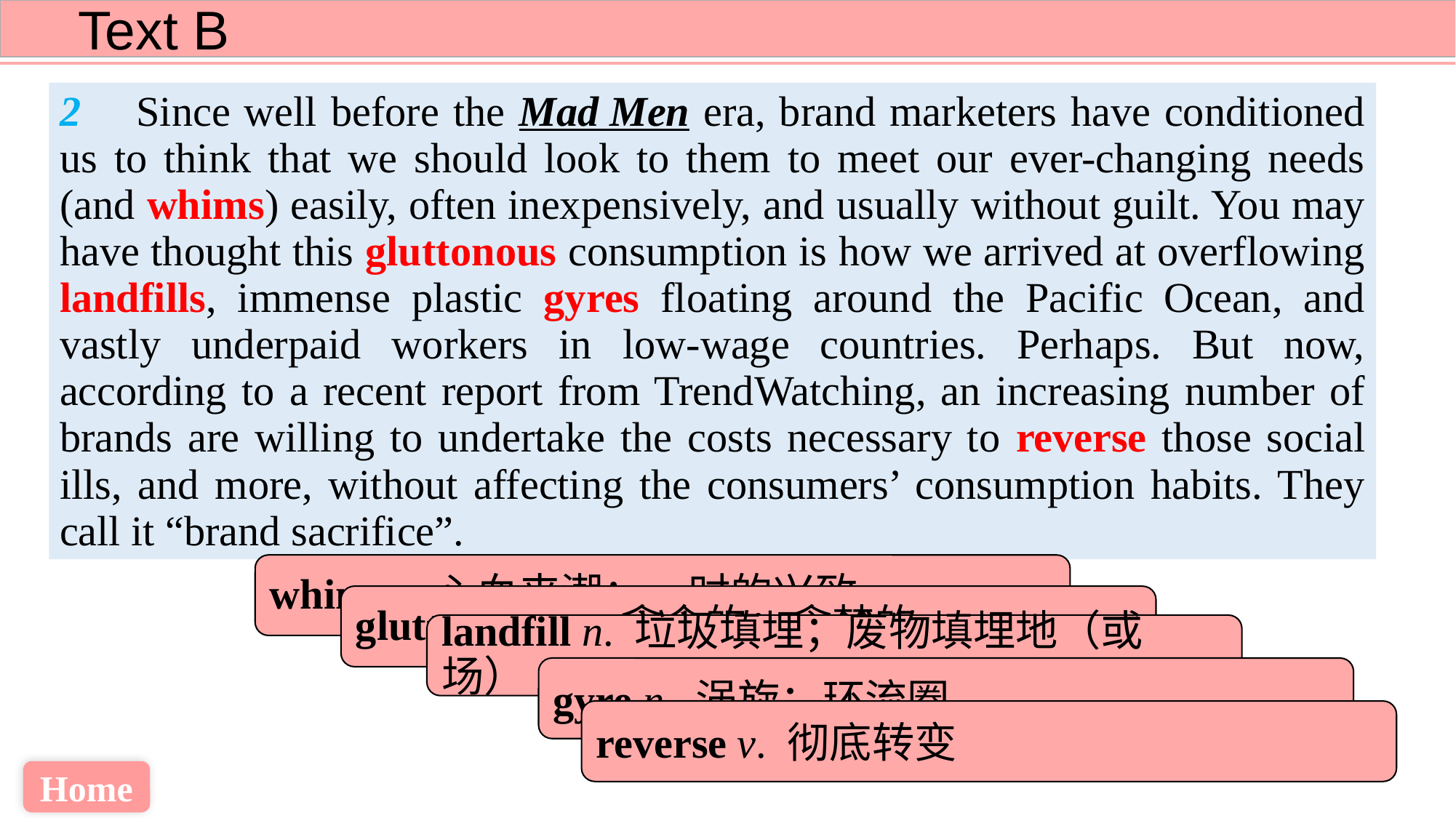

2    Since well before the Mad Men era, brand marketers have conditioned us to think that we should look to them to meet our ever-changing needs (and whims) easily, often inexpensively, and usually without guilt. You may have thought this gluttonous consumption is how we arrived at overflowing landfills, immense plastic gyres floating around the Pacific Ocean, and vastly underpaid workers in low-wage countries. Perhaps. But now, according to a recent report from TrendWatching, an increasing number of brands are willing to undertake the costs necessary to reverse those social ills, and more, without affecting the consumers’ consumption habits. They call it “brand sacrifice”.

whim n. 心血来潮；一时的兴致
gluttonous  a. 贪食的；贪婪的
landfill n. 垃圾填埋；废物填埋地（或场）
gyre n. 涡旋；环流圈
reverse v. 彻底转变